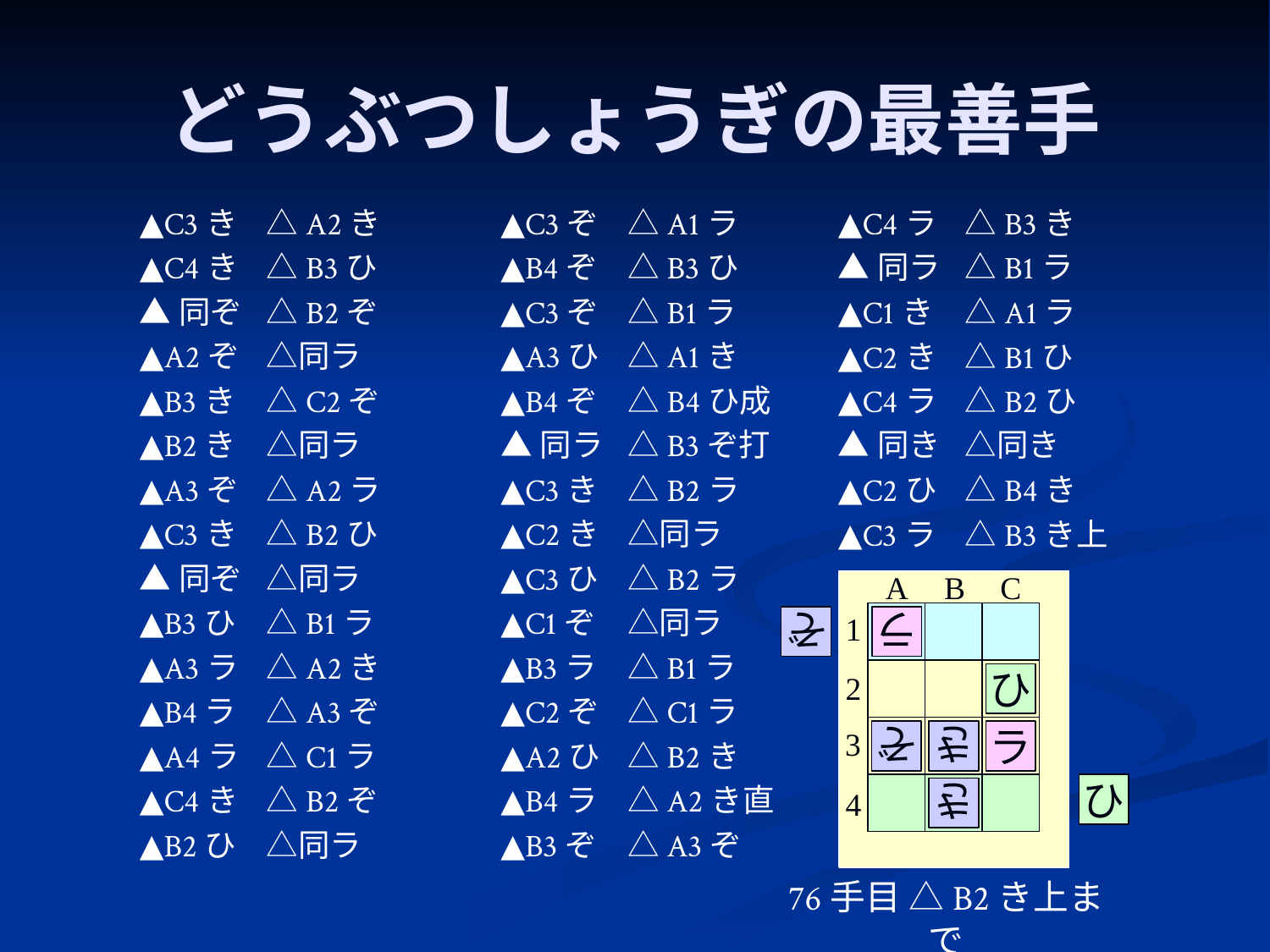

# どうぶつしょうぎの最善手
▲C3ぞ	△A1ラ
▲B4ぞ	△B3ひ
▲C3ぞ	△B1ラ
▲A3ひ	△A1き
▲B4ぞ	△B4ひ成
▲同ラ	△B3ぞ打
▲C3き	△B2ラ
▲C2き	△同ラ
▲C3ひ	△B2ラ
▲C1ぞ	△同ラ
▲B3ラ	△B1ラ
▲C2ぞ	△C1ラ
▲A2ひ	△B2き
▲B4ラ	△A2き直
▲B3ぞ	△A3ぞ
▲C4ラ	△B3き
▲同ラ	△B1ラ
▲C1き	△A1ラ
▲C2き	△B1ひ
▲C4ラ	△B2ひ
▲同き	△同き
▲C2ひ	△B4き
▲C3ラ	△B3き上
▲C3き	△A2き
▲C4き	△B3ひ
▲同ぞ	△B2ぞ
▲A2ぞ	△同ラ
▲B3き	△C2ぞ
▲B2き	△同ラ
▲A3ぞ	△A2ラ
▲C3き	△B2ひ
▲同ぞ	△同ラ
▲B3ひ	△B1ラ
▲A3ラ	△A2き
▲B4ラ	△A3ぞ
▲A4ラ	△C1ラ
▲C4き	△B2ぞ
▲B2ひ	△同ラ
A
B
C

1

ぞ
ラ

2
ひ

3
ぞ
き
ラ

ひ
き
4
76手目 △B2き上まで